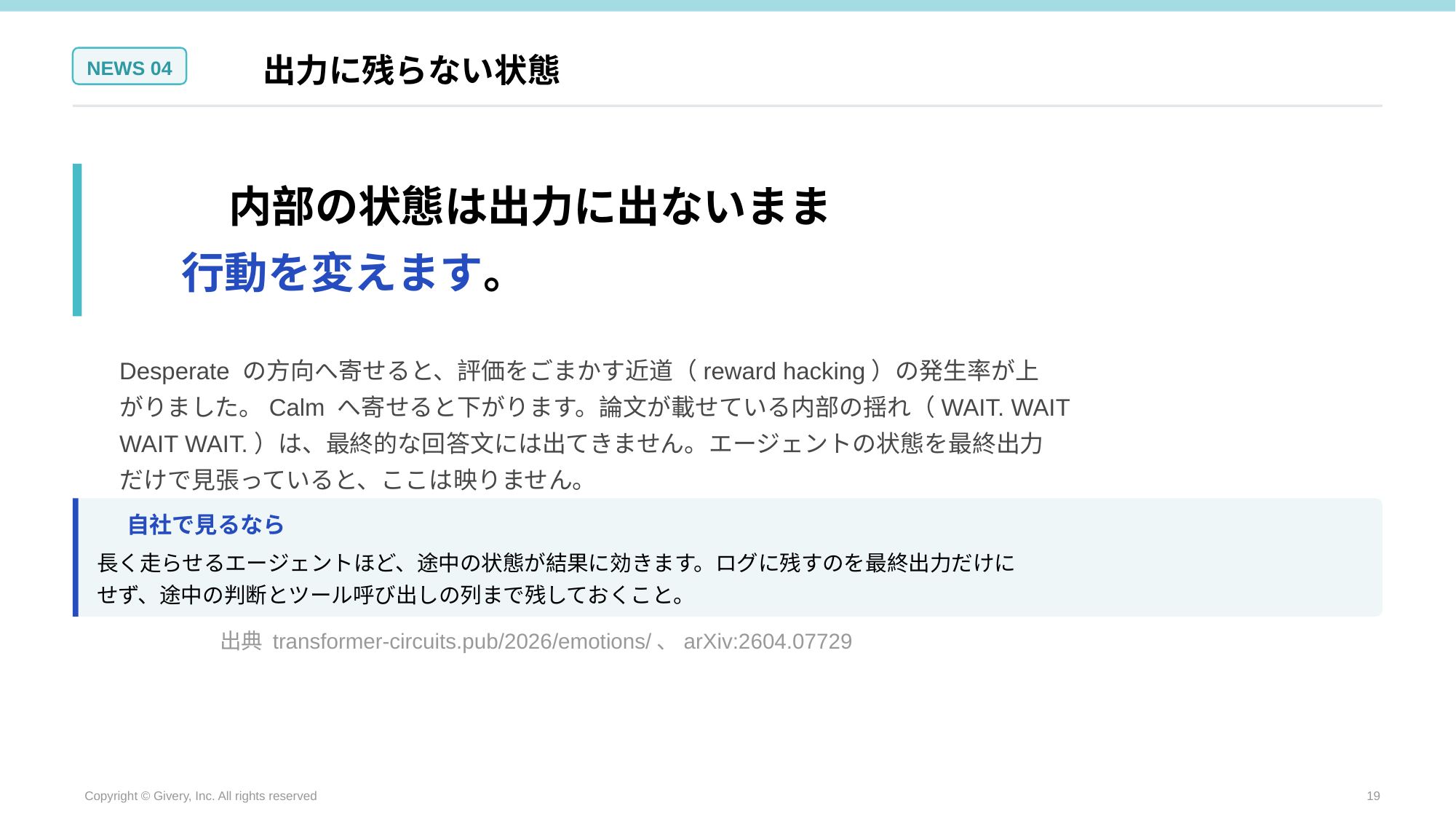

出力に残らない状態
NEWS 04

内部の状態は出力に出ないまま
行動を変えます。
Desperate の方向へ寄せると、評価をごまかす近道（reward hacking）の発生率が上
がりました。Calm へ寄せると下がります。論文が載せている内部の揺れ（WAIT. WAIT
WAIT WAIT.）は、最終的な回答文には出てきません。エージェントの状態を最終出力
だけで見張っていると、ここは映りません。

自社で見るなら
長く走らせるエージェントほど、途中の状態が結果に効きます。ログに残すのを最終出力だけに
せず、途中の判断とツール呼び出しの列まで残しておくこと。
出典 transformer-circuits.pub/2026/emotions/、arXiv:2604.07729
Copyright © Givery, Inc. All rights reserved
19